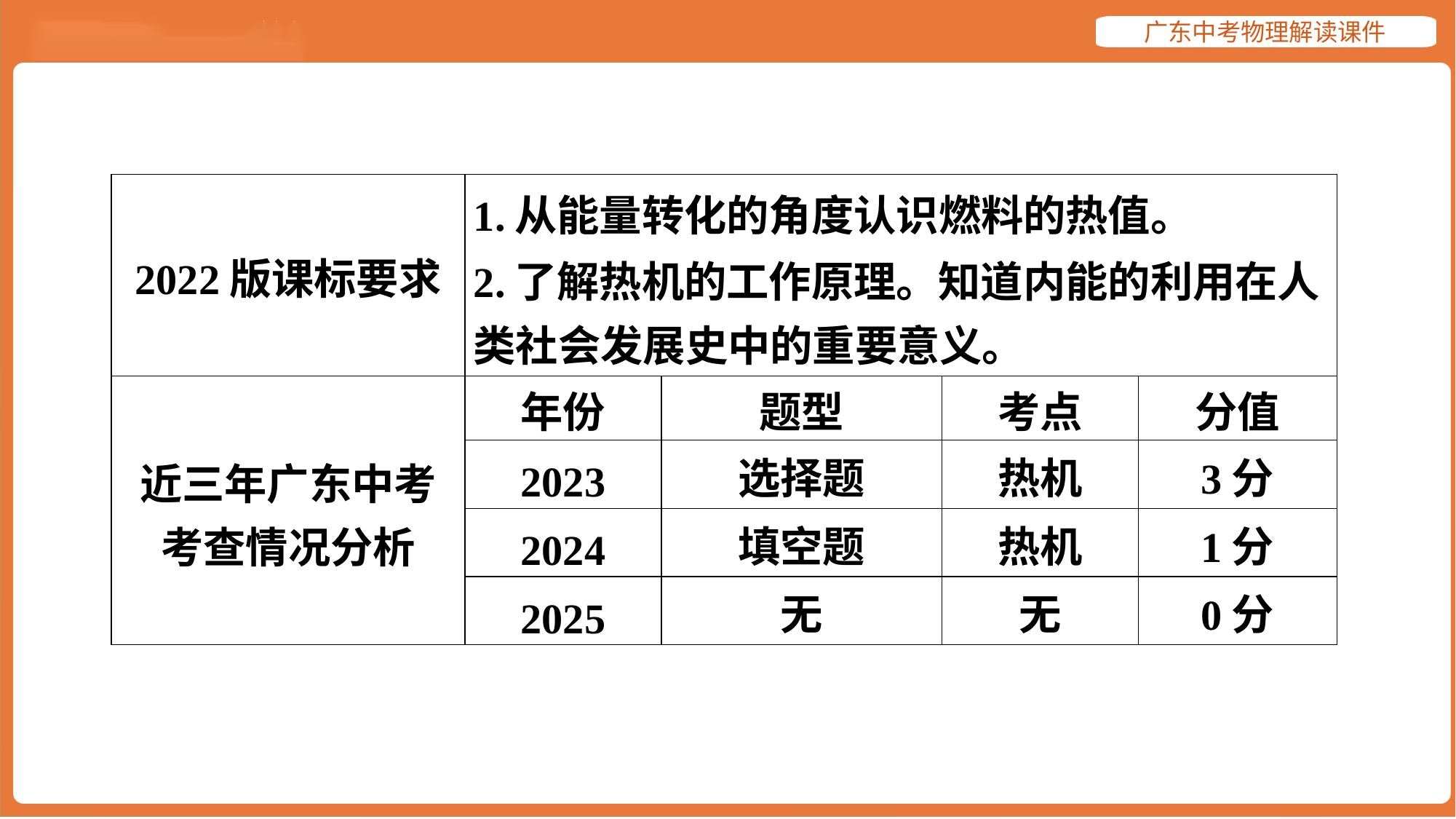

| 2022版课标要求 | 1.从能量转化的角度认识燃料的热值。 2.了解热机的工作原理。知道内能的利用在人 类社会发展史中的重要意义。 |  |  |  |
| --- | --- | --- | --- | --- |
| 近三年广东中考 考查情况分析 | 年份 | 题型 | 考点 | 分值 |
|  | 2023 | 选择题 | 热机 | 3分 |
|  | 2024 | 填空题 | 热机 | 1分 |
|  | 2025 | 无 | 无 | 0分 |